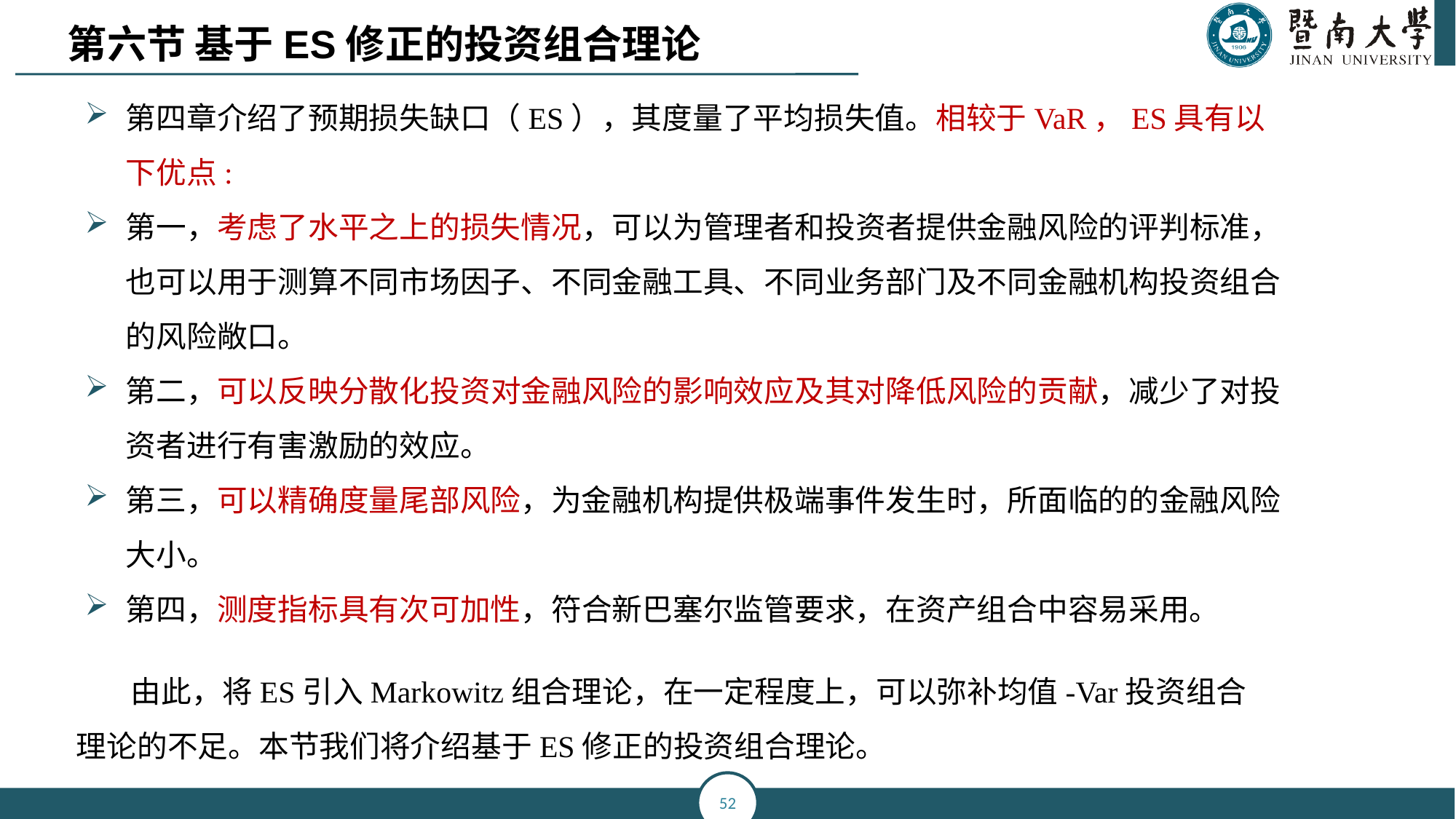

第六节 基于ES修正的投资组合理论
第四章介绍了预期损失缺口（ES），其度量了平均损失值。相较于VaR，ES具有以下优点:
第一，考虑了水平之上的损失情况，可以为管理者和投资者提供金融风险的评判标准，也可以用于测算不同市场因子、不同金融工具、不同业务部门及不同金融机构投资组合的风险敞口。
第二，可以反映分散化投资对金融风险的影响效应及其对降低风险的贡献，减少了对投资者进行有害激励的效应。
第三，可以精确度量尾部风险，为金融机构提供极端事件发生时，所面临的的金融风险大小。
第四，测度指标具有次可加性，符合新巴塞尔监管要求，在资产组合中容易采用。
由此，将ES引入Markowitz组合理论，在一定程度上，可以弥补均值-Var投资组合理论的不足。本节我们将介绍基于ES修正的投资组合理论。